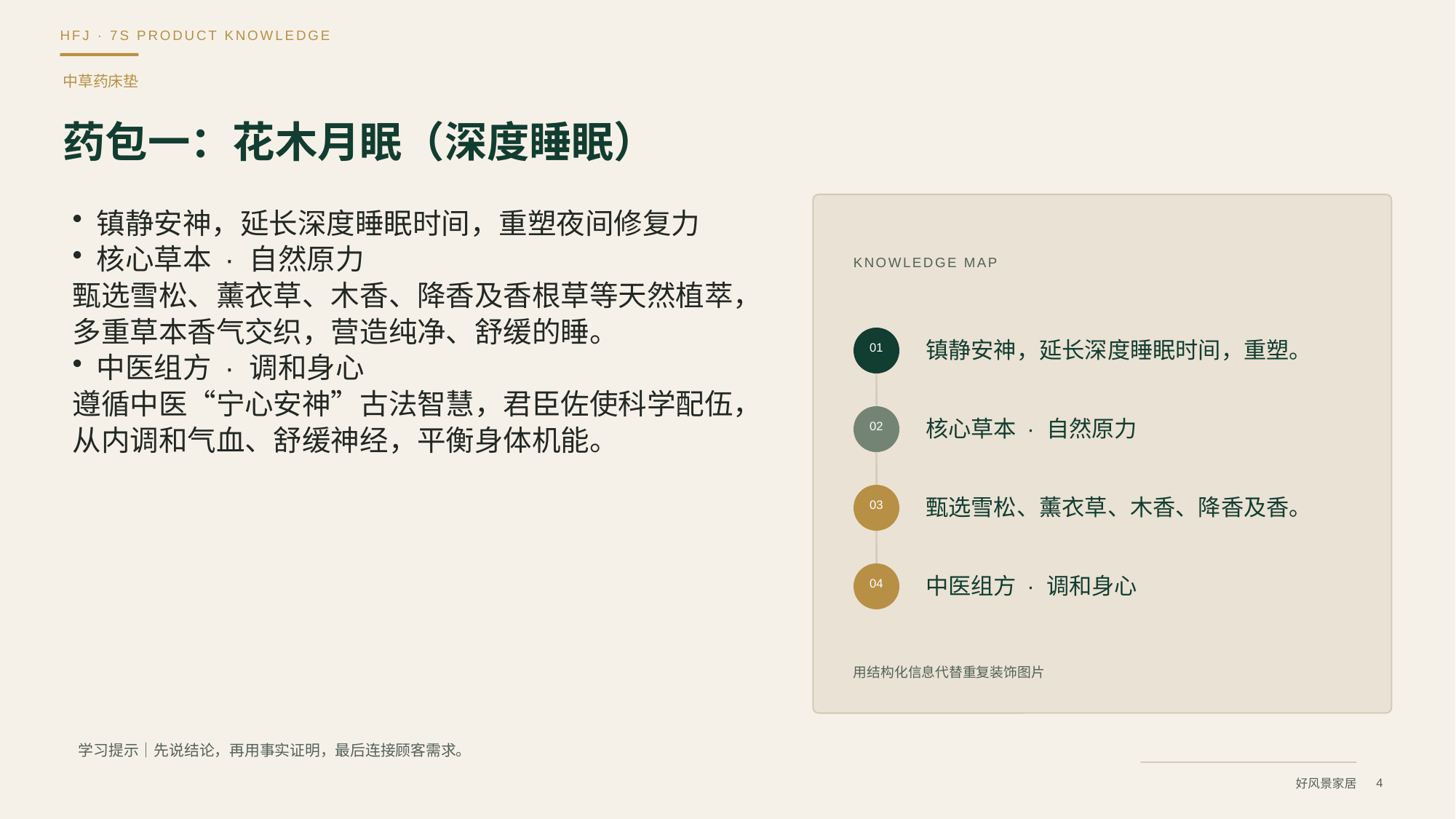

中草药床垫
药包一：花木月眠（深度睡眠）
镇静安神，延长深度睡眠时间，重塑夜间修复力
核心草本 · 自然原力
甄选雪松、薰衣草、木香、降香及香根草等天然植萃，多重草本香气交织，营造纯净、舒缓的睡。
中医组方 · 调和身心
遵循中医“宁心安神”古法智慧，君臣佐使科学配伍，从内调和气血、舒缓神经，平衡身体机能。

KNOWLEDGE MAP

镇静安神，延长深度睡眠时间，重塑。
01

核心草本 · 自然原力
02

甄选雪松、薰衣草、木香、降香及香。
03

中医组方 · 调和身心
04
用结构化信息代替重复装饰图片
学习提示｜先说结论，再用事实证明，最后连接顾客需求。
4